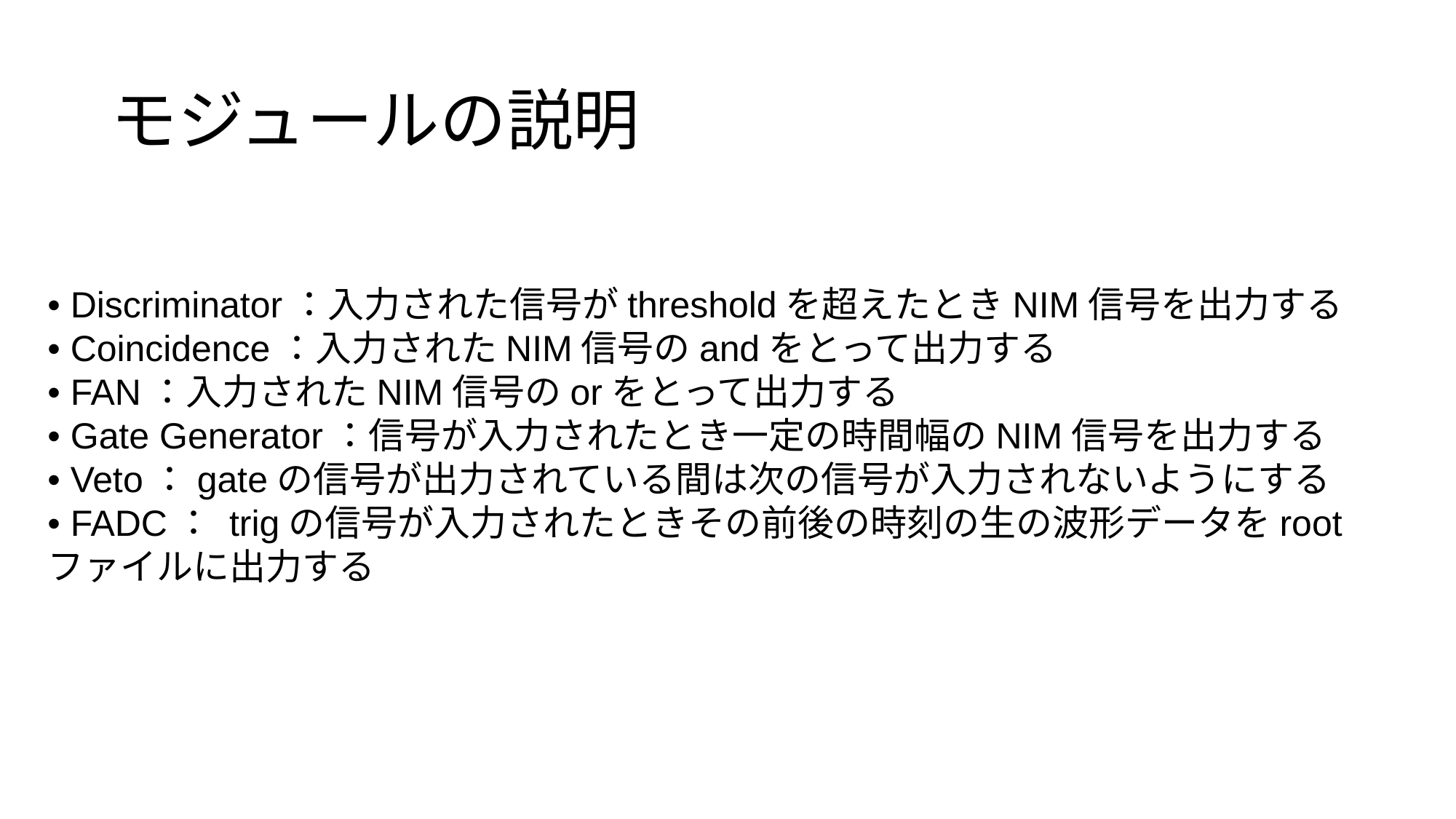

# モジュールの説明
• Discriminator：入力された信号がthresholdを超えたときNIM信号を出力する
• Coincidence：入力されたNIM信号のandをとって出力する
• FAN：入力されたNIM信号のorをとって出力する
• Gate Generator：信号が入力されたとき一定の時間幅のNIM信号を出力する
• Veto：gateの信号が出力されている間は次の信号が入力されないようにする
• FADC： trigの信号が入力されたときその前後の時刻の生の波形データをrootファイルに出力する